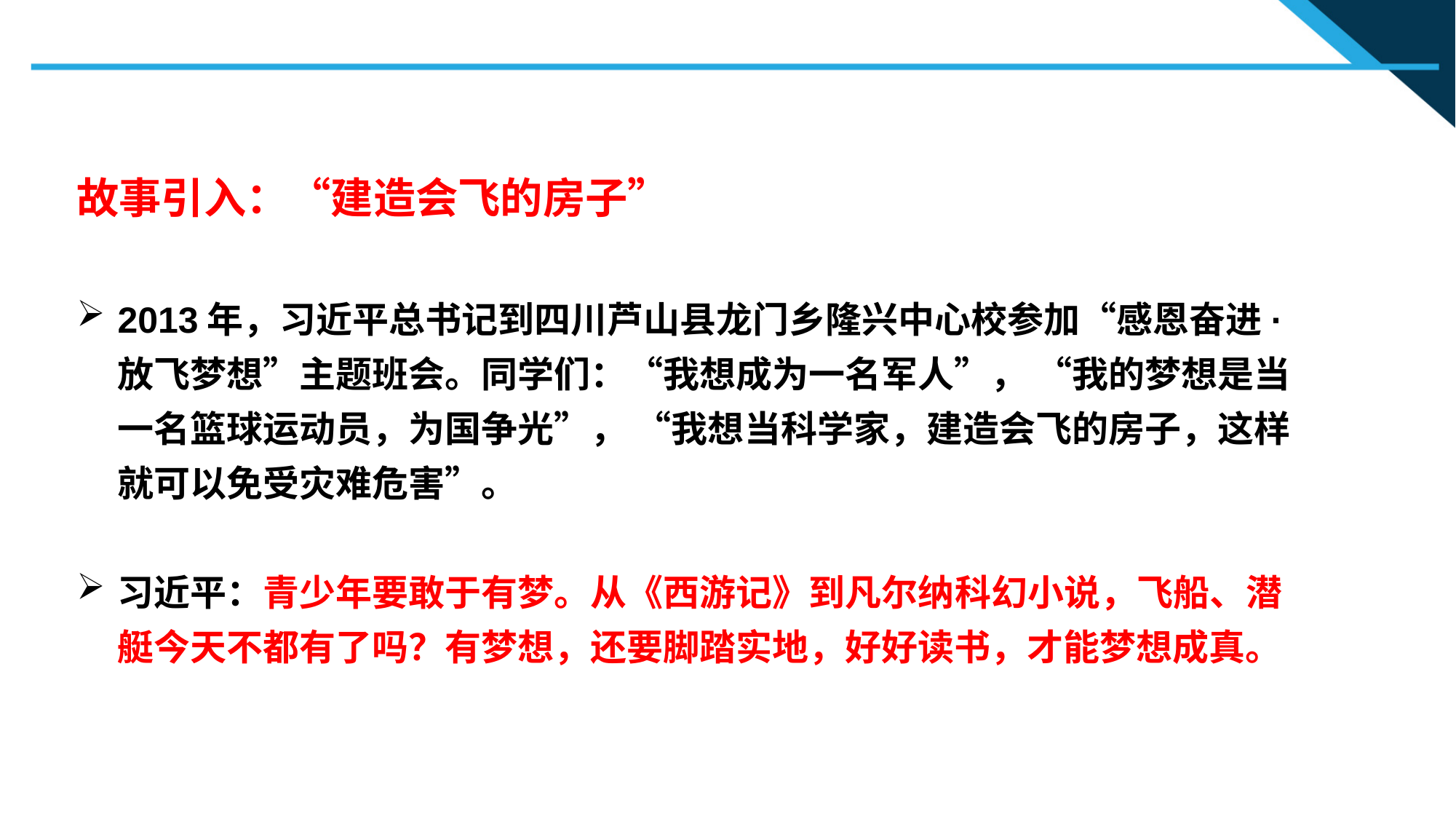

故事引入：“建造会飞的房子”

2013年，习近平总书记到四川芦山县龙门乡隆兴中心校参加“感恩奋进·放飞梦想”主题班会。同学们：“我想成为一名军人”， “我的梦想是当一名篮球运动员，为国争光”， “我想当科学家，建造会飞的房子，这样就可以免受灾难危害”。

习近平：青少年要敢于有梦。从《西游记》到凡尔纳科幻小说，飞船、潜艇今天不都有了吗？有梦想，还要脚踏实地，好好读书，才能梦想成真。